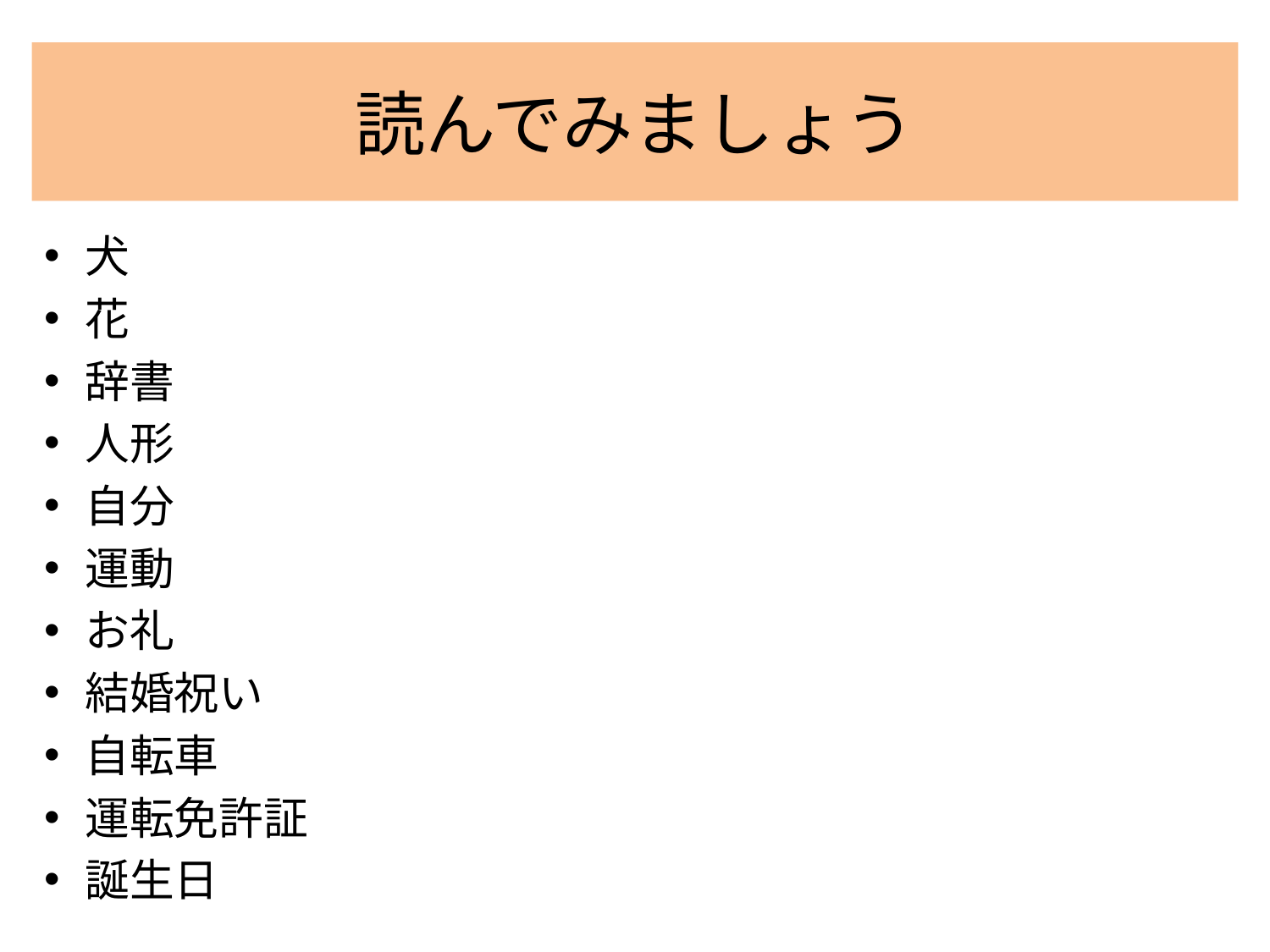

# 読んでみましょう
犬
花
辞書
人形
自分
運動
お礼
結婚祝い
自転車
運転免許証
誕生日